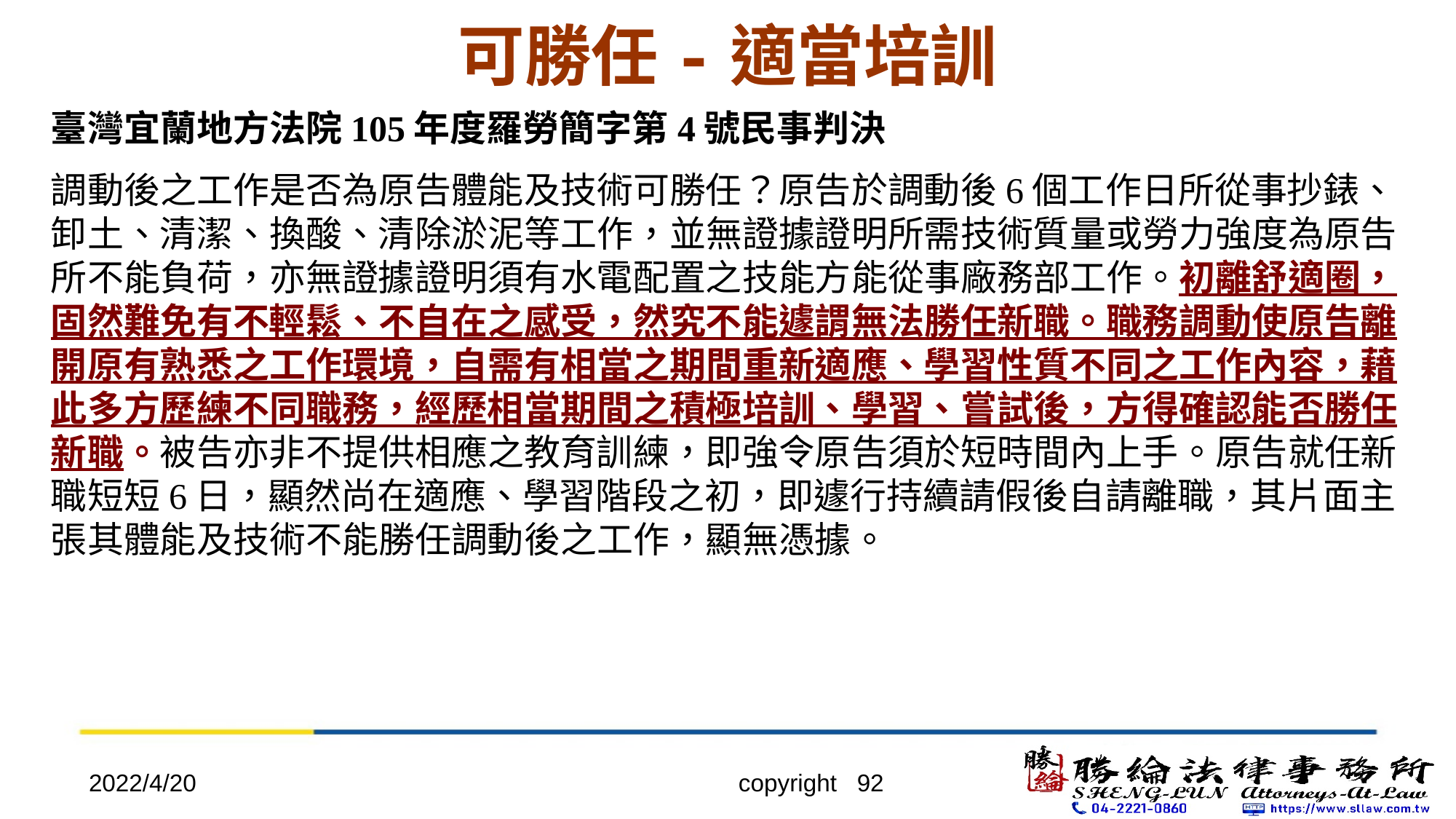

# 可勝任-適當培訓
臺灣宜蘭地方法院105年度羅勞簡字第4號民事判決

調動後之工作是否為原告體能及技術可勝任？原告於調動後6個工作日所從事抄錶、卸土、清潔、換酸、清除淤泥等工作，並無證據證明所需技術質量或勞力強度為原告所不能負荷，亦無證據證明須有水電配置之技能方能從事廠務部工作。初離舒適圈，固然難免有不輕鬆、不自在之感受，然究不能遽謂無法勝任新職。職務調動使原告離開原有熟悉之工作環境，自需有相當之期間重新適應、學習性質不同之工作內容，藉此多方歷練不同職務，經歷相當期間之積極培訓、學習、嘗試後，方得確認能否勝任新職。被告亦非不提供相應之教育訓練，即強令原告須於短時間內上手。原告就任新職短短6日，顯然尚在適應、學習階段之初，即遽行持續請假後自請離職，其片面主張其體能及技術不能勝任調動後之工作，顯無憑據。
2022/4/20
copyright   92